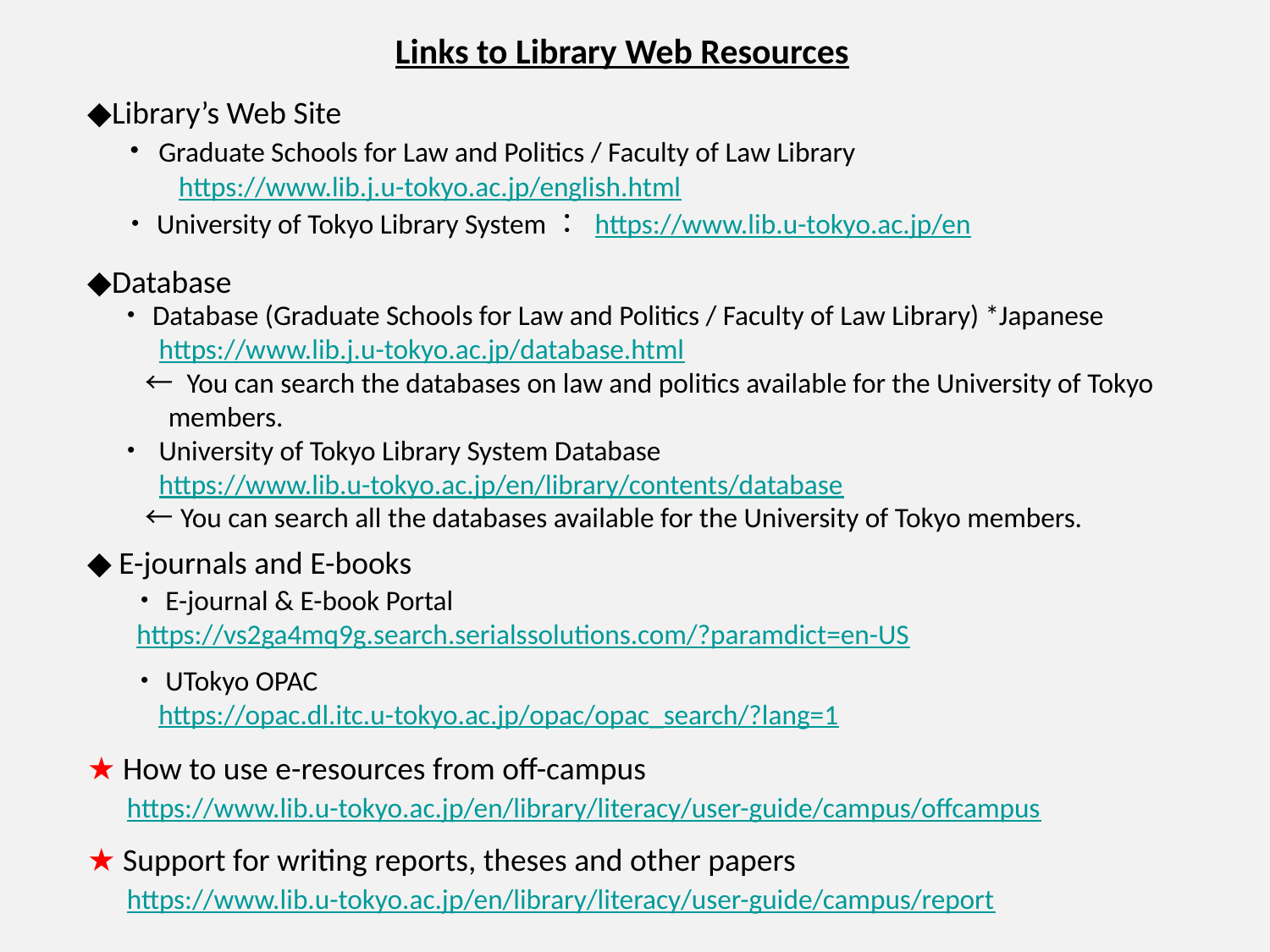

Links to Library Web Resources
◆Library’s Web Site
　・Graduate Schools for Law and Politics / Faculty of Law Library
　　　https://www.lib.j.u-tokyo.ac.jp/english.html
　 ・University of Tokyo Library System： https://www.lib.u-tokyo.ac.jp/en
◆Database
・Database (Graduate Schools for Law and Politics / Faculty of Law Library) *Japanese
　 https://www.lib.j.u-tokyo.ac.jp/database.html
　← You can search the databases on law and politics available for the University of Tokyo
        members.
・ University of Tokyo Library System Database
　 https://www.lib.u-tokyo.ac.jp/en/library/contents/database
　←You can search all the databases available for the University of Tokyo members.
◆ E-journals and E-books
 ・E-journal & E-book Portal
   https://vs2ga4mq9g.search.serialssolutions.com/?paramdict=en-US

 ・UTokyo OPAC
　 https://opac.dl.itc.u-tokyo.ac.jp/opac/opac_search/?lang=1
★ How to use e-resources from off-campus
　https://www.lib.u-tokyo.ac.jp/en/library/literacy/user-guide/campus/offcampus

★ Support for writing reports, theses and other papers
　https://www.lib.u-tokyo.ac.jp/en/library/literacy/user-guide/campus/report